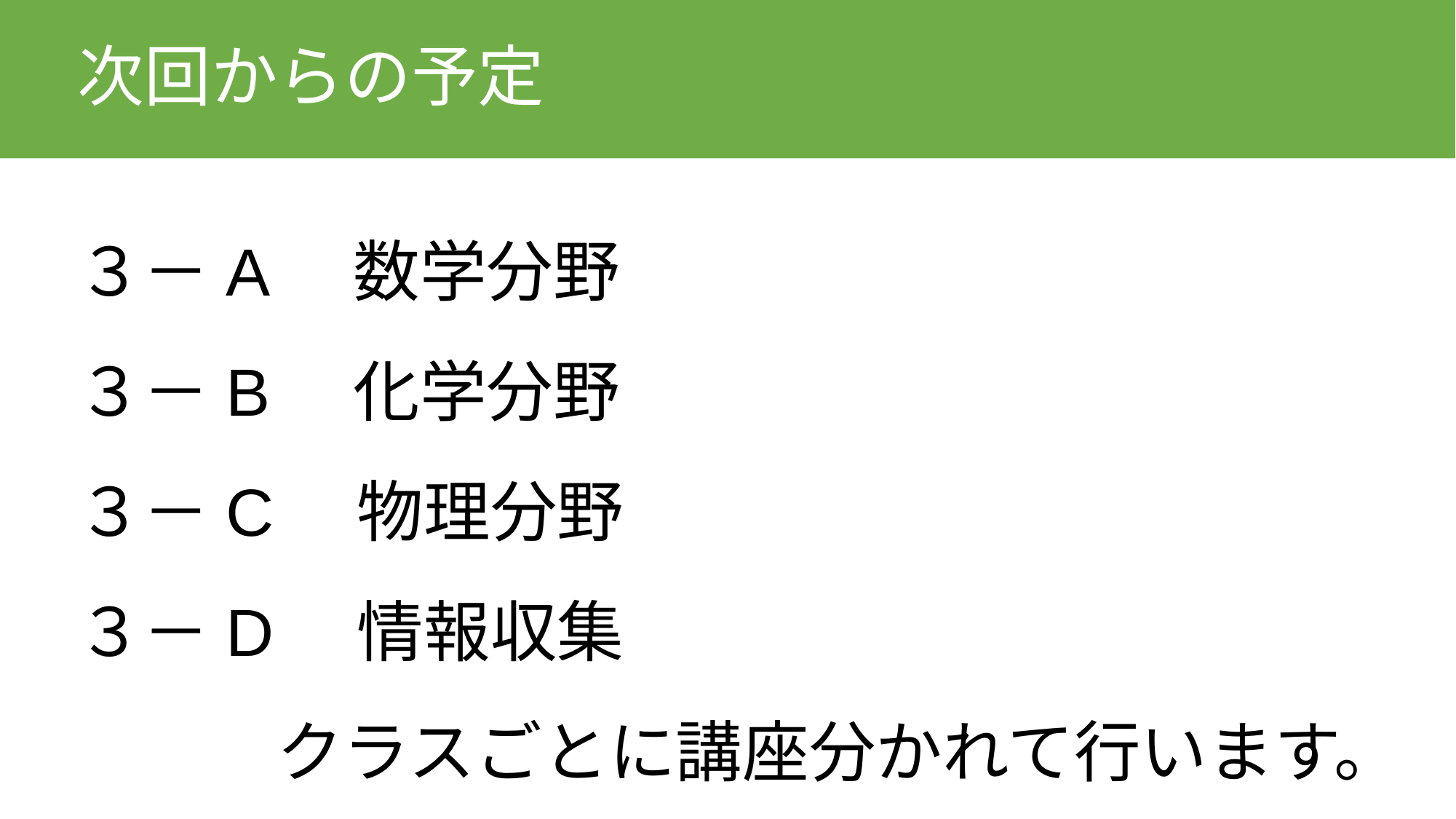

# 次回からの予定
３－A　数学分野
３－B　化学分野
３－C　物理分野
３－D　情報収集
　　　クラスごとに講座分かれて行います。